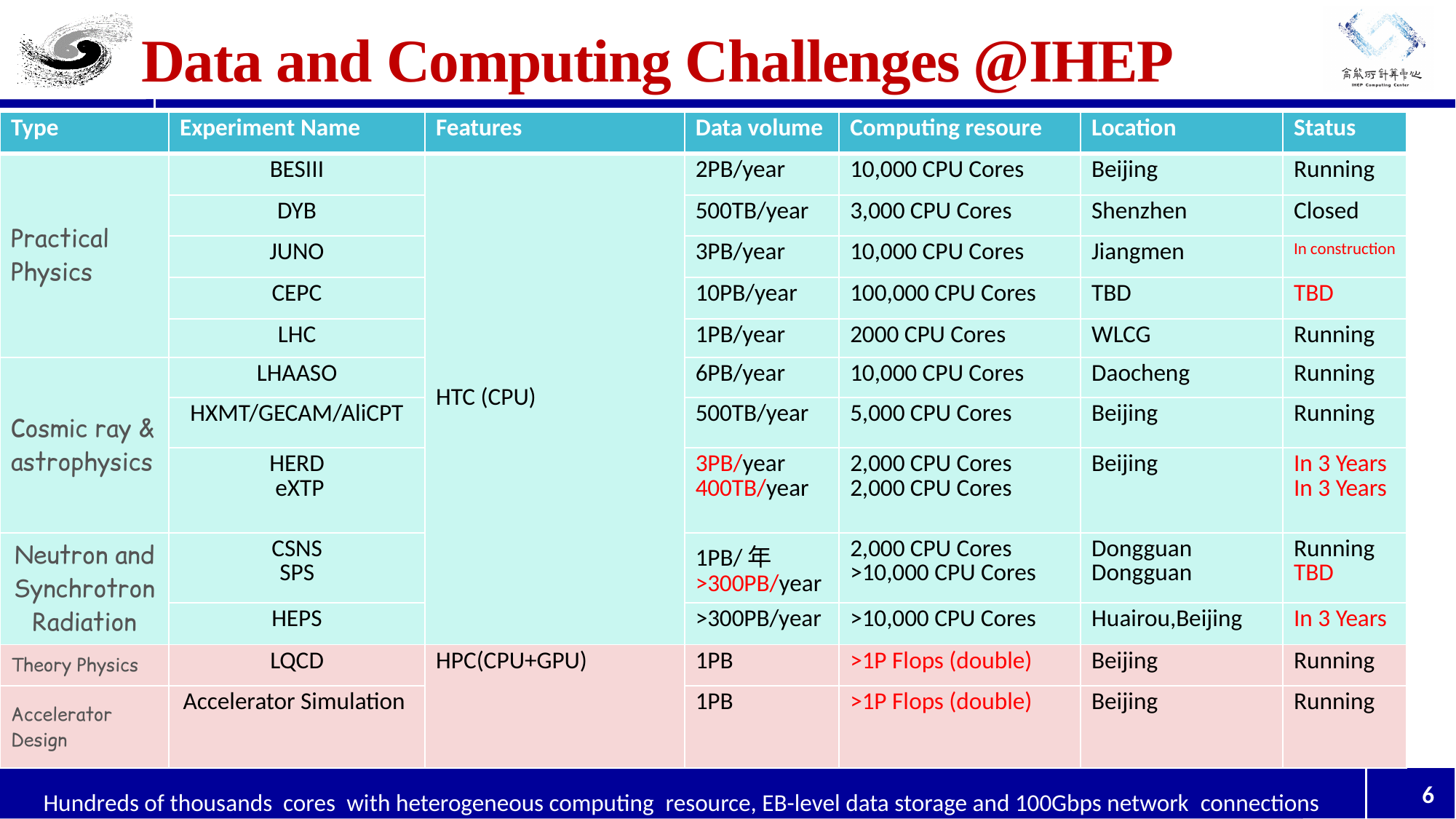

# Data and Computing Challenges @IHEP
| Type | Experiment Name | Features | Data volume | Computing resoure | Location | Status |
| --- | --- | --- | --- | --- | --- | --- |
| Practical Physics | BESIII | HTC (CPU) | 2PB/year | 10,000 CPU Cores | Beijing | Running |
|  | DYB |  | 500TB/year | 3,000 CPU Cores | Shenzhen | Closed |
|  | JUNO |  | 3PB/year | 10,000 CPU Cores | Jiangmen | In construction |
|  | CEPC |  | 10PB/year | 100,000 CPU Cores | TBD | TBD |
|  | LHC |  | 1PB/year | 2000 CPU Cores | WLCG | Running |
| Cosmic ray & astrophysics | LHAASO |  | 6PB/year | 10,000 CPU Cores | Daocheng | Running |
| 空间项目 | HXMT/GECAM/AliCPT |  | 500TB/year | 5,000 CPU Cores | Beijing | Running |
|  | HERD eXTP |  | 3PB/year 400TB/year | 2,000 CPU Cores 2,000 CPU Cores | Beijing | In 3 Years In 3 Years |
| Neutron and Synchrotron Radiation | CSNS SPS |  | 1PB/年 >300PB/year | 2,000 CPU Cores >10,000 CPU Cores | Dongguan Dongguan | Running TBD |
|  | HEPS |  | >300PB/year | >10,000 CPU Cores | Huairou,Beijing | In 3 Years |
| Theory Physics | LQCD | HPC(CPU+GPU) | 1PB | >1P Flops (double) | Beijing | Running |
| Accelerator Design | Accelerator Simulation |  | 1PB | >1P Flops (double) | Beijing | Running |
Hundreds of thousands  cores  with heterogeneous computing  resource, EB-level data storage and 100Gbps network  connections